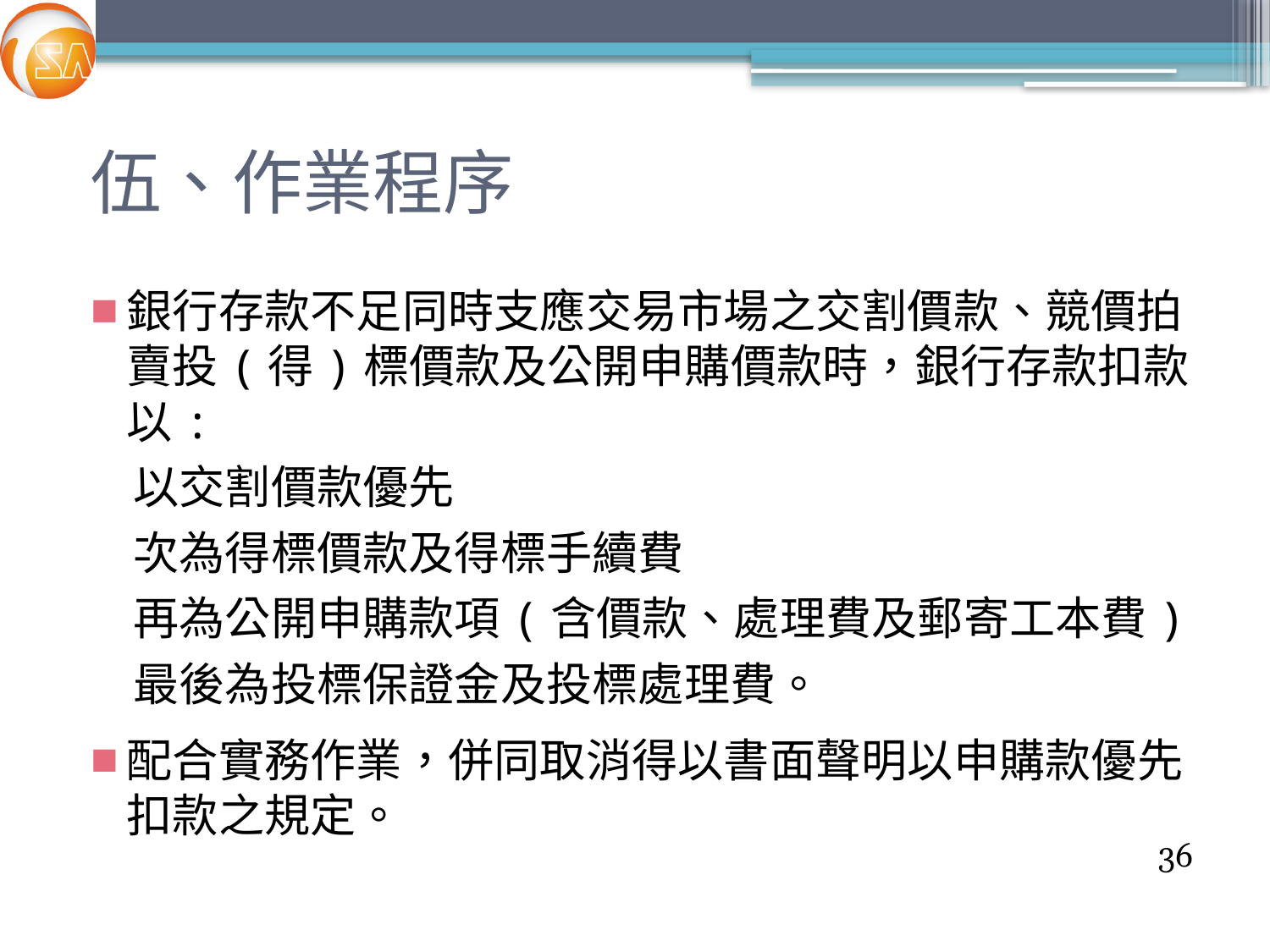

# 伍、作業程序
銀行存款不足同時支應交易市場之交割價款、競價拍賣投(得)標價款及公開申購價款時，銀行存款扣款以:
   以交割價款優先
   次為得標價款及得標手續費
   再為公開申購款項(含價款、處理費及郵寄工本費)
   最後為投標保證金及投標處理費。
配合實務作業，併同取消得以書面聲明以申購款優先扣款之規定。
36